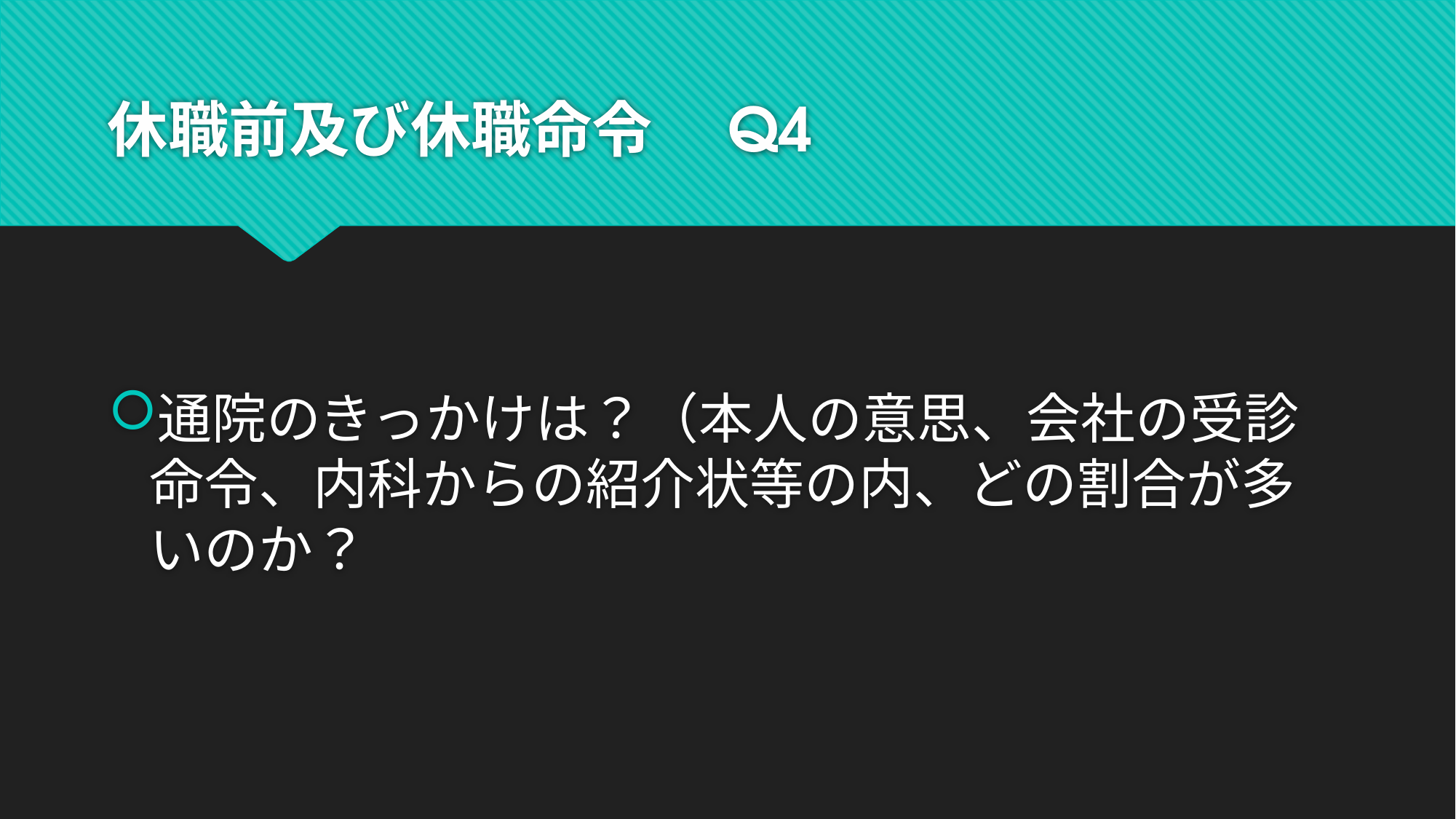

# 休職前及び休職命令　Q4
通院のきっかけは？（本人の意思、会社の受診命令、内科からの紹介状等の内、どの割合が多いのか？